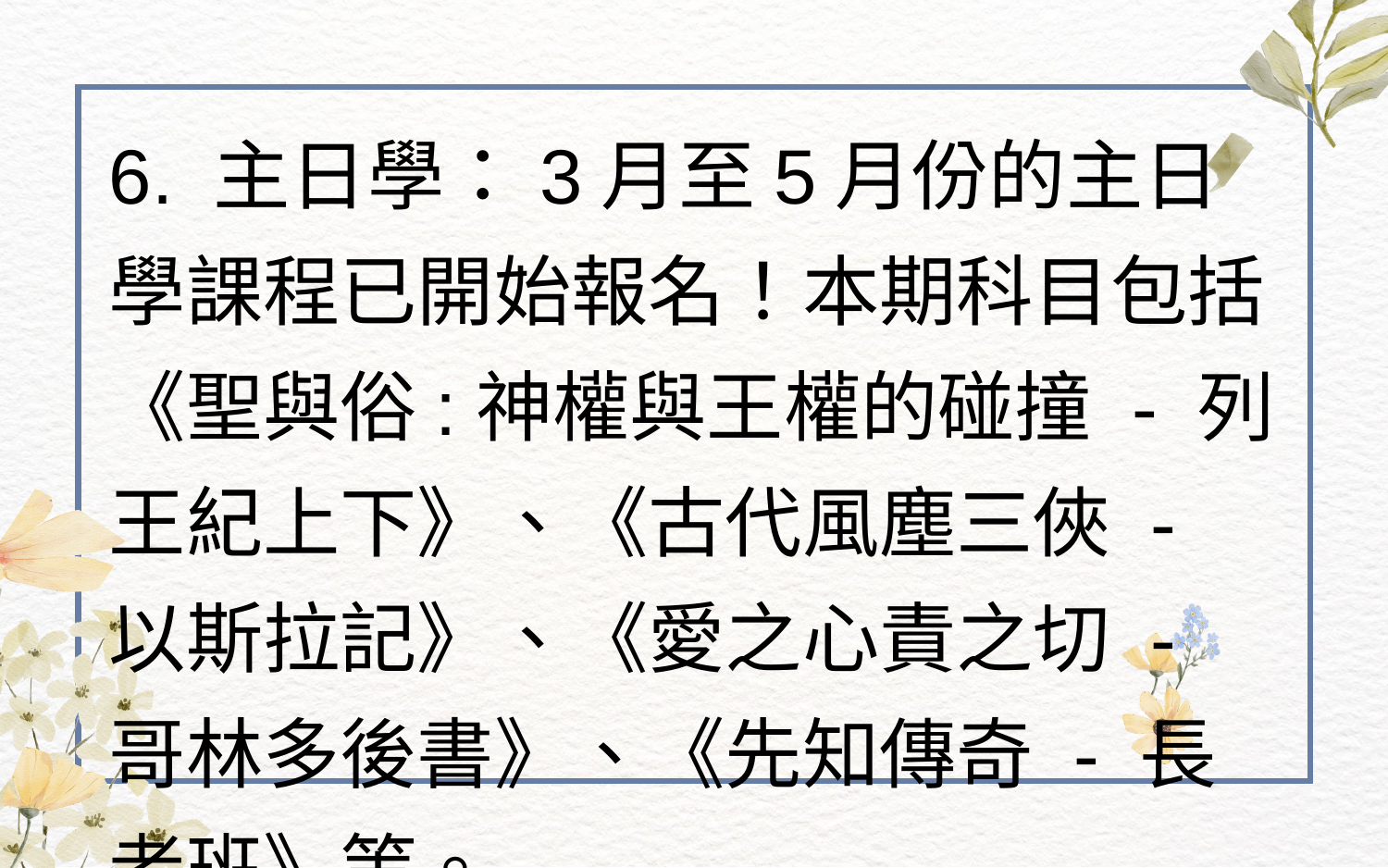

6. 主日學：3月至5月份的主日學課程已開始報名！本期科目包括《聖與俗:神權與王權的碰撞 - 列王紀上下》、《古代風塵三俠 - 以斯拉記》、《愛之心責之切 - 哥林多後書》、《先知傳奇 - 長者班》等。